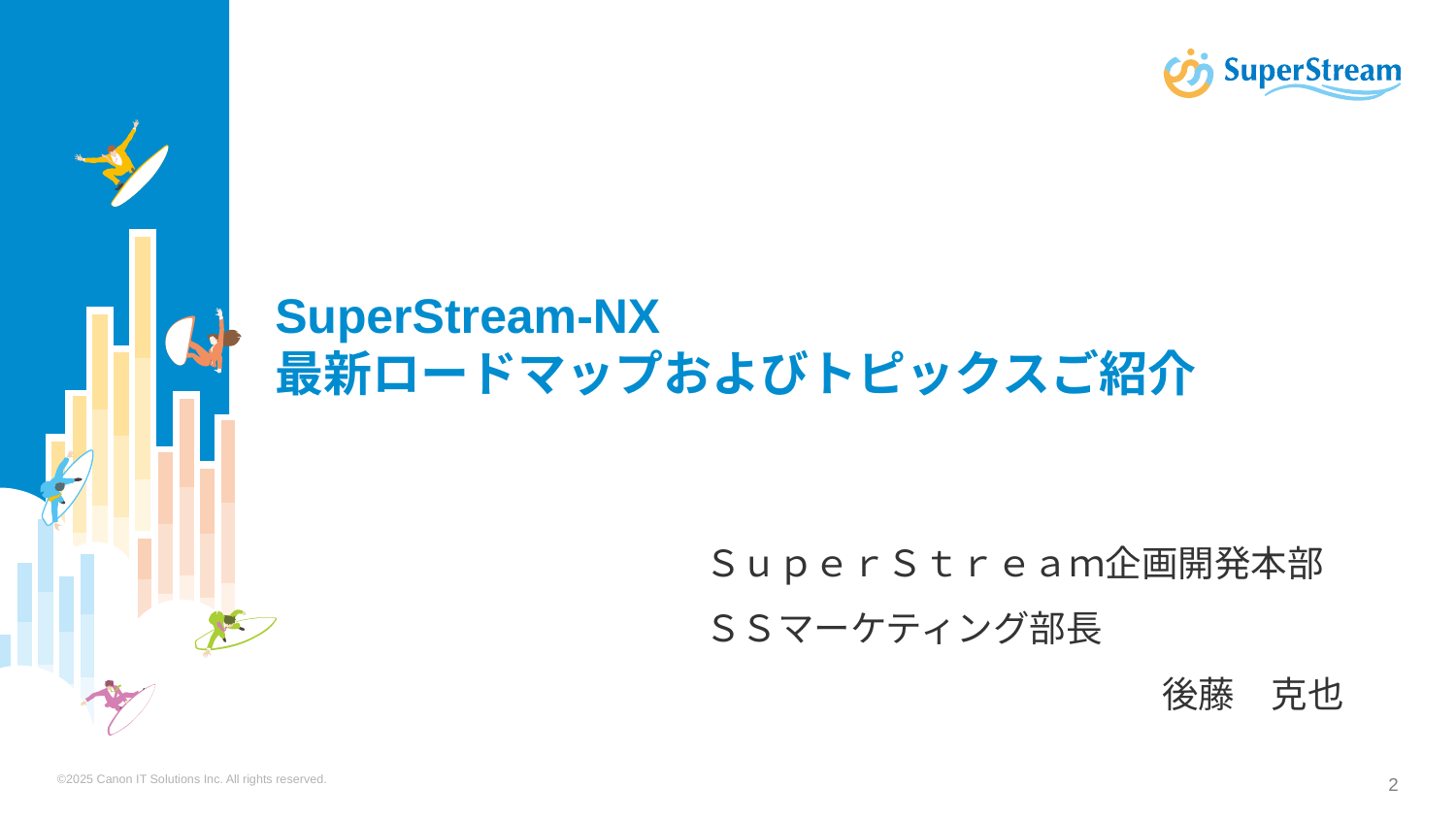

SuperStream-NX
最新ロードマップおよびトピックスご紹介
ＳｕｐｅｒＳｔｒｅａｍ企画開発本部
ＳＳマーケティング部長
後藤　克也
©2025 Canon IT Solutions Inc. All rights reserved.
2